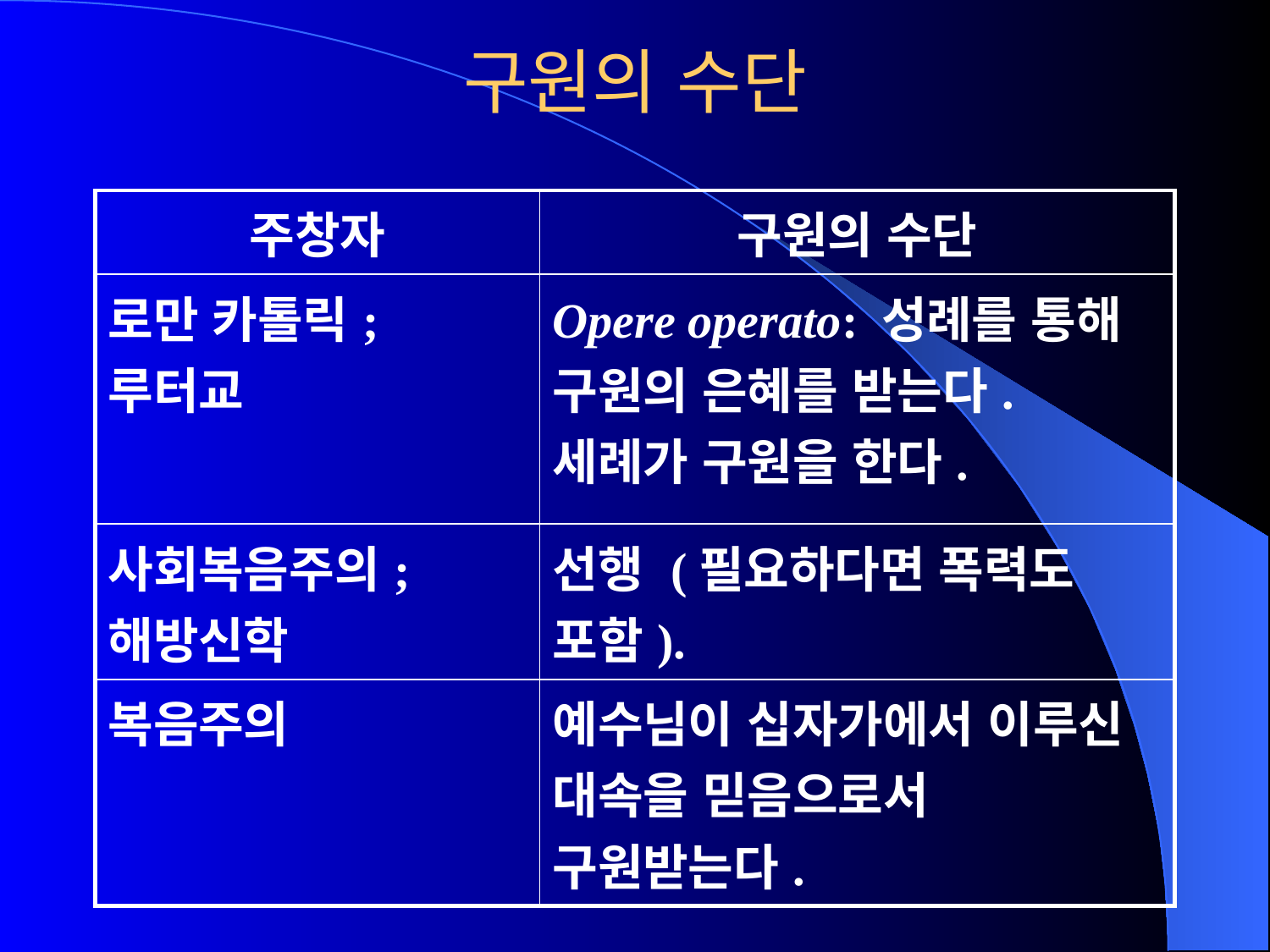

# 구원의 수단
| 주창자 | 구원의 수단 |
| --- | --- |
| 로만 카톨릭; 루터교 | Opere operato: 성례를 통해 구원의 은혜를 받는다. 세례가 구원을 한다. |
| 사회복음주의; 해방신학 | 선행 (필요하다면 폭력도 포함). |
| 복음주의 | 예수님이 십자가에서 이루신 대속을 믿음으로서 구원받는다. |